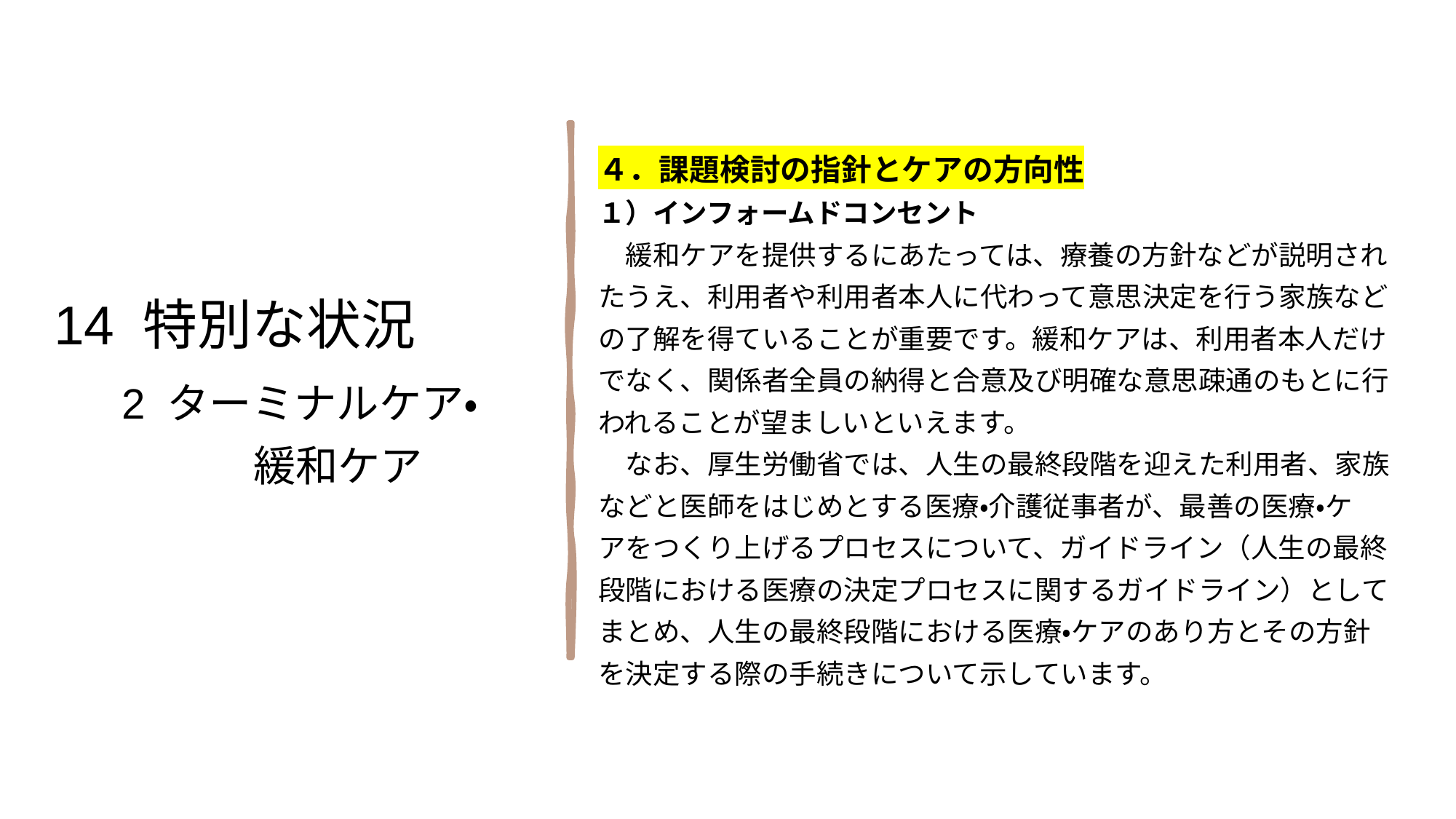

14 特別な状況
　2 ターミナルケア・
                    緩和ケア
４．課題検討の指針とケアの方向性
１）インフォームドコンセント
　緩和ケアを提供するにあたっては、療養の方針などが説明され
たうえ、利用者や利用者本人に代わって意思決定を行う家族など
の了解を得ていることが重要です。緩和ケアは、利用者本人だけ
でなく、関係者全員の納得と合意及び明確な意思疎通のもとに行
われることが望ましいといえます。
　なお、厚生労働省では、人生の最終段階を迎えた利用者、家族
などと医師をはじめとする医療・介護従事者が、最善の医療・ケ
アをつくり上げるプロセスについて、ガイドライン（人生の最終
段階における医療の決定プロセスに関するガイドライン）として
まとめ、人生の最終段階における医療・ケアのあり方とその方針
を決定する際の手続きについて示しています。